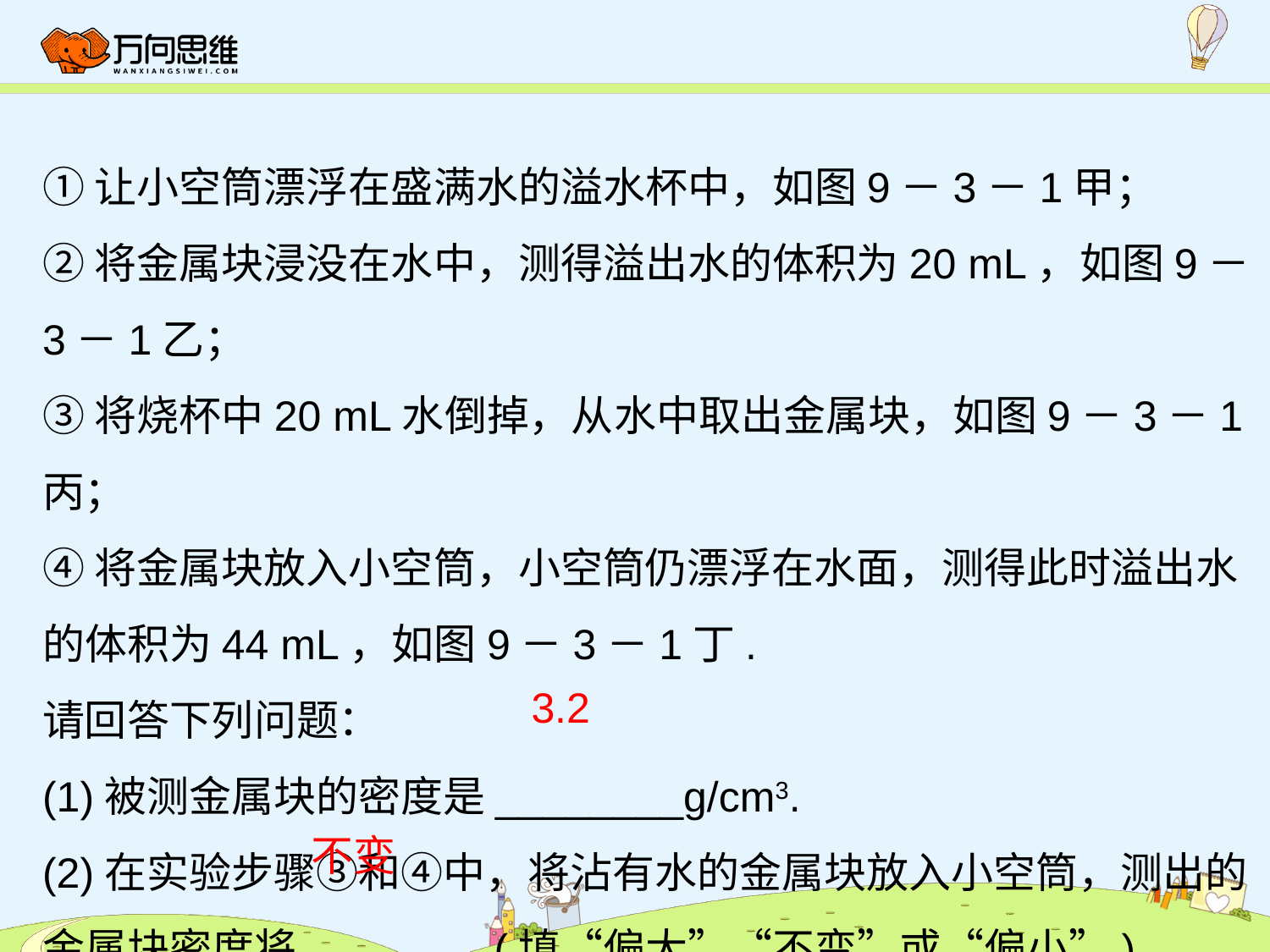

①让小空筒漂浮在盛满水的溢水杯中，如图9－3－1甲；
②将金属块浸没在水中，测得溢出水的体积为20 mL，如图9－3－1乙；
③将烧杯中20 mL水倒掉，从水中取出金属块，如图9－3－1丙；
④将金属块放入小空筒，小空筒仍漂浮在水面，测得此时溢出水的体积为44 mL，如图9－3－1丁.
请回答下列问题：
(1)被测金属块的密度是________g/cm3.
(2)在实验步骤③和④中，将沾有水的金属块放入小空筒，测出的金属块密度将________(填“偏大”“不变”或“偏小”).
3.2
不变